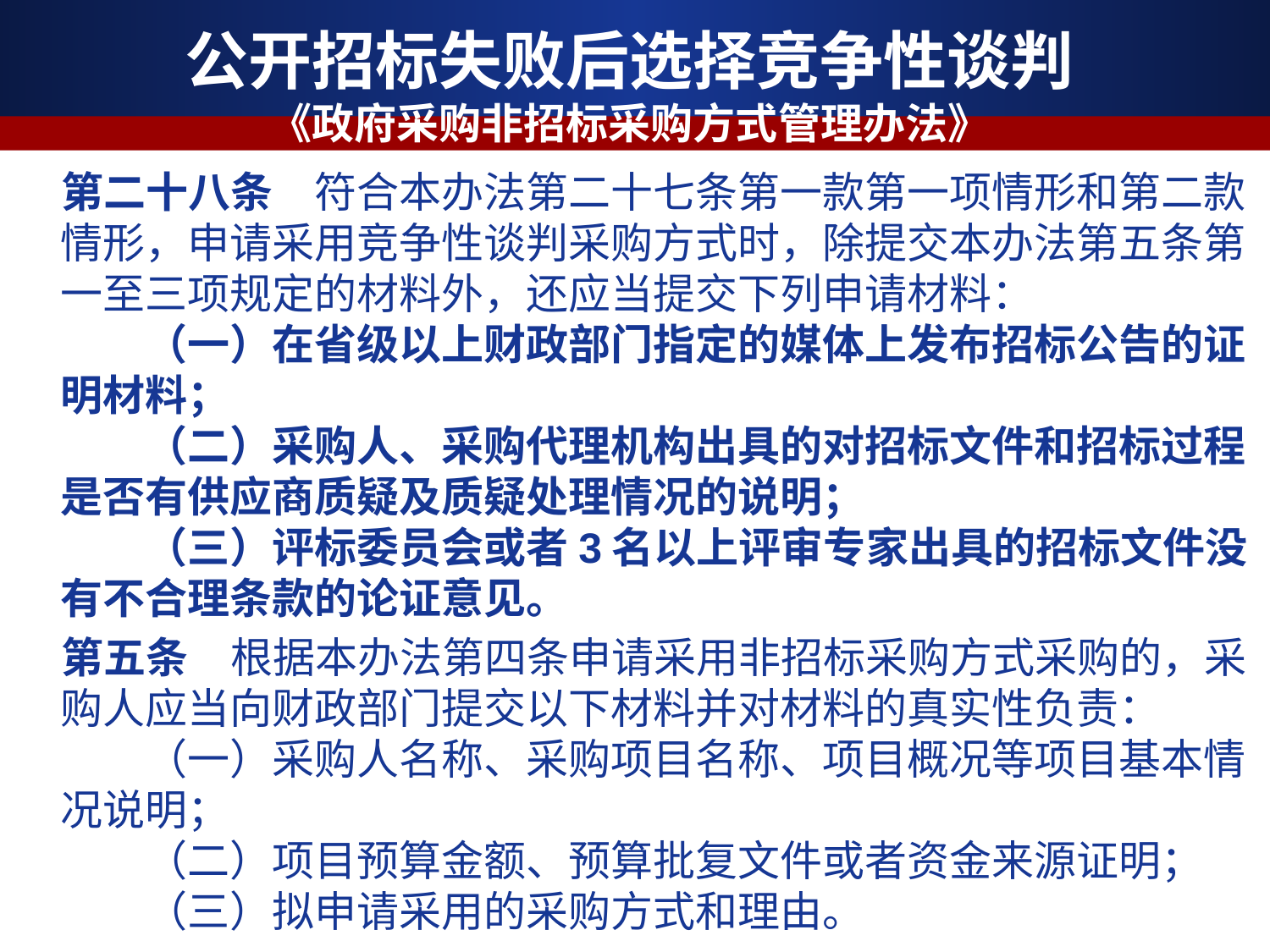

公开招标失败后选择竞争性谈判
《政府采购非招标采购方式管理办法》
    第二十八条　符合本办法第二十七条第一款第一项情形和第二款情形，申请采用竞争性谈判采购方式时，除提交本办法第五条第一至三项规定的材料外，还应当提交下列申请材料：
　　（一）在省级以上财政部门指定的媒体上发布招标公告的证明材料；
　　（二）采购人、采购代理机构出具的对招标文件和招标过程是否有供应商质疑及质疑处理情况的说明；
　　（三）评标委员会或者3名以上评审专家出具的招标文件没有不合理条款的论证意见。
    第五条　根据本办法第四条申请采用非招标采购方式采购的，采购人应当向财政部门提交以下材料并对材料的真实性负责：
　　（一）采购人名称、采购项目名称、项目概况等项目基本情况说明；
　　（二）项目预算金额、预算批复文件或者资金来源证明；
　　（三）拟申请采用的采购方式和理由。